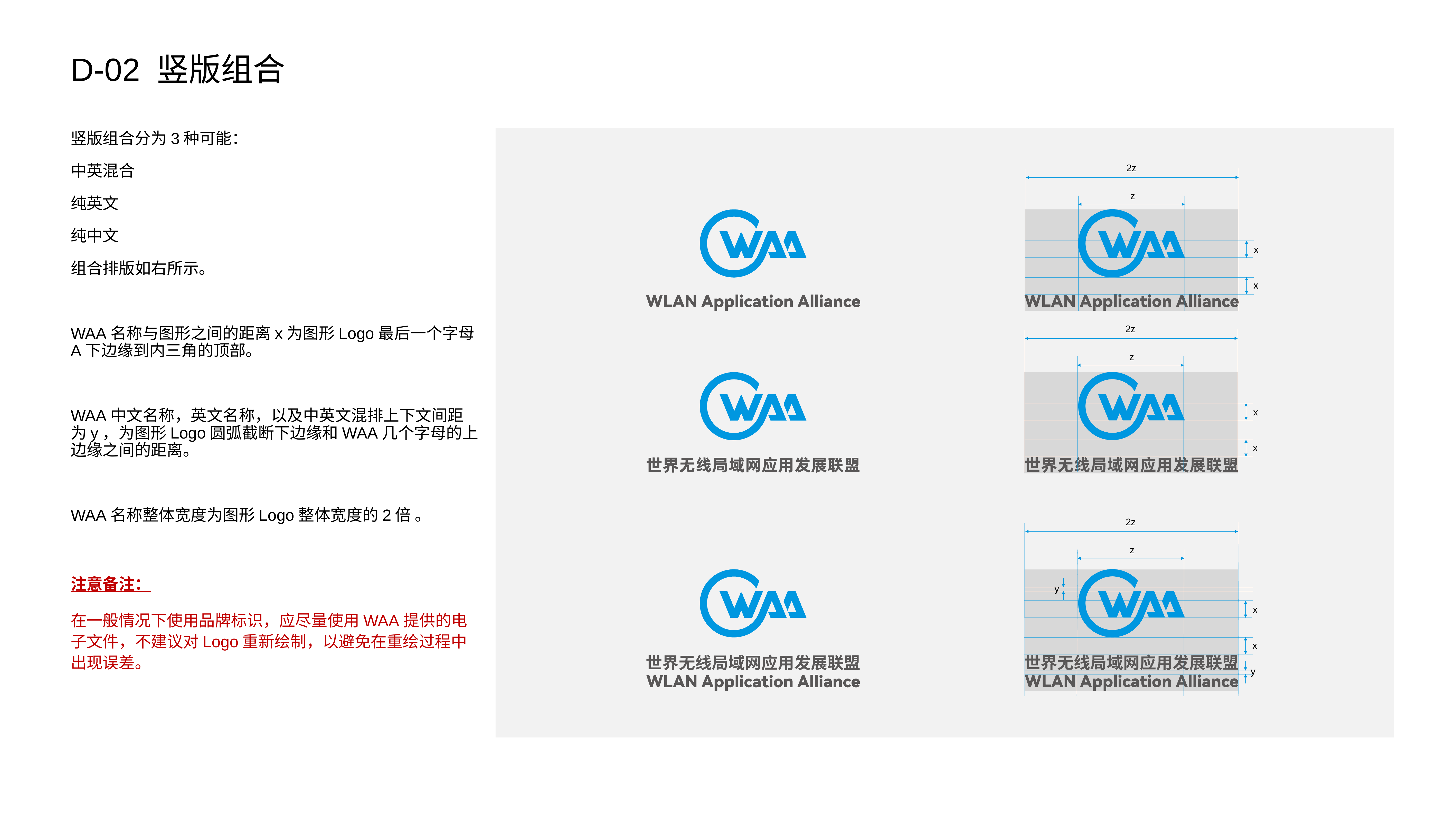

# D-02 竖版组合
竖版组合分为3种可能：
中英混合
纯英文
纯中文
组合排版如右所示。

WAA名称与图形之间的距离x为图形Logo最后一个字母A下边缘到内三角的顶部。

WAA中文名称，英文名称，以及中英文混排上下文间距为y，为图形Logo圆弧截断下边缘和WAA几个字母的上边缘之间的距离。

WAA名称整体宽度为图形Logo整体宽度的2倍 。

注意备注：
在一般情况下使用品牌标识，应尽量使用WAA提供的电子文件，不建议对Logo重新绘制，以避免在重绘过程中出现误差。

2z
z

x
x

2z
z

x
x

2z
z

y
x
x

y

18